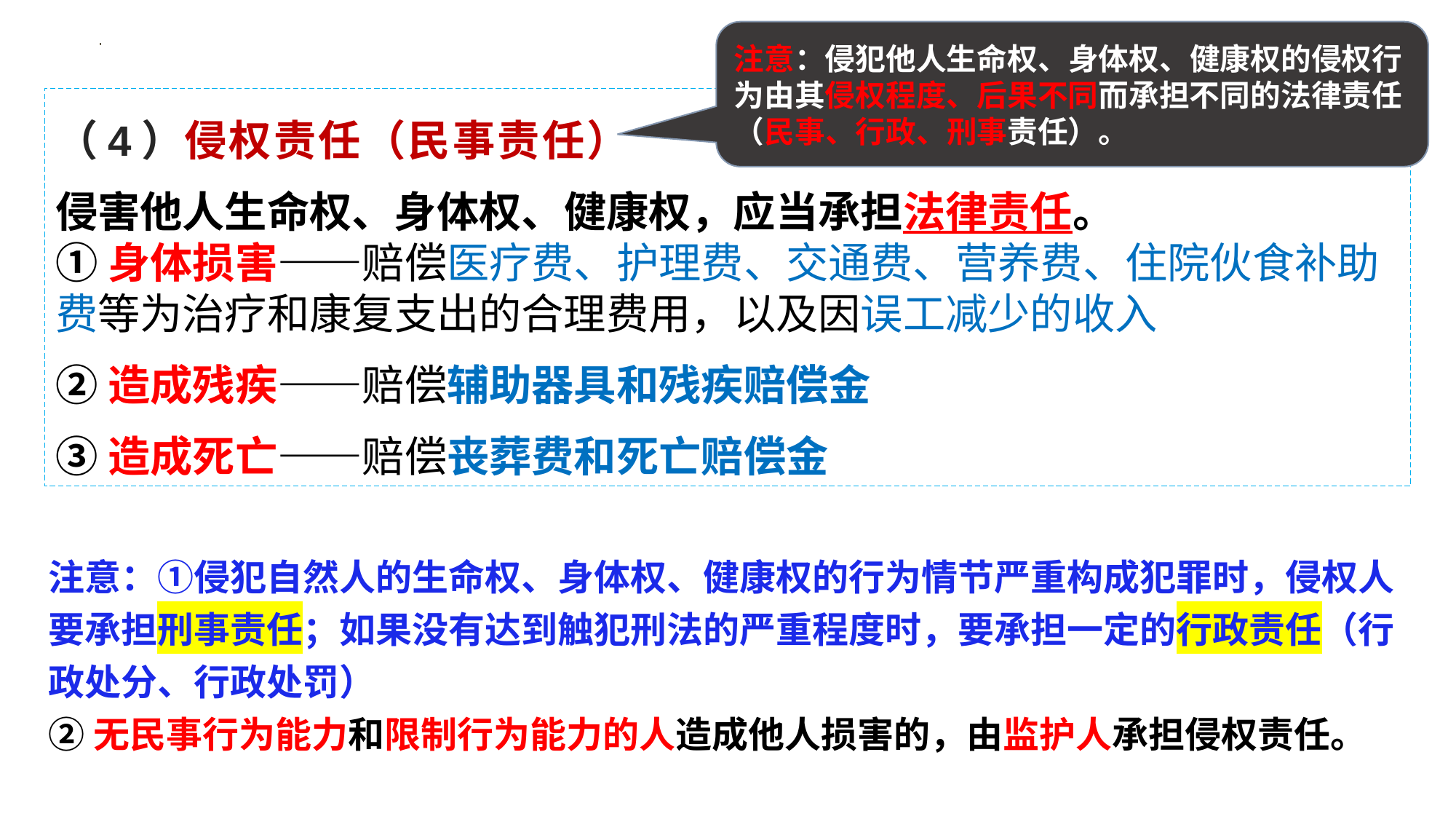

注意：侵犯他人生命权、身体权、健康权的侵权行为由其侵权程度、后果不同而承担不同的法律责任（民事、行政、刑事责任）。
（4）侵权责任（民事责任）
侵害他人生命权、身体权、健康权，应当承担法律责任。
①身体损害——赔偿医疗费、护理费、交通费、营养费、住院伙食补助费等为治疗和康复支出的合理费用，以及因误工减少的收入
②造成残疾——赔偿辅助器具和残疾赔偿金
③造成死亡——赔偿丧葬费和死亡赔偿金
注意：①侵犯自然人的生命权、身体权、健康权的行为情节严重构成犯罪时，侵权人要承担刑事责任；如果没有达到触犯刑法的严重程度时，要承担一定的行政责任（行政处分、行政处罚）
②无民事行为能力和限制行为能力的人造成他人损害的，由监护人承担侵权责任。